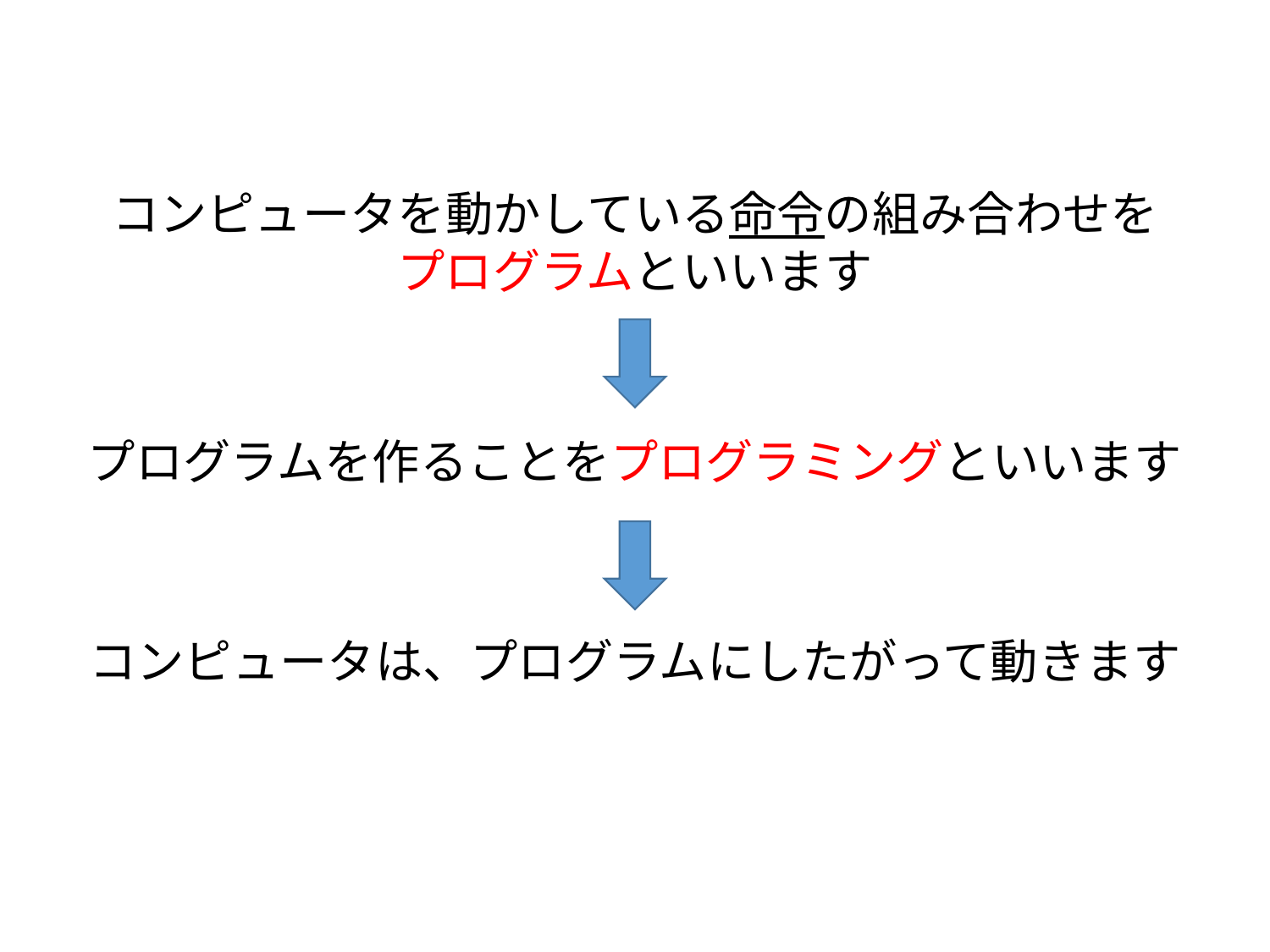

コンピュータを動かしている命令の組み合わせをプログラムといいます

プログラムを作ることをプログラミングといいます

コンピュータは、プログラムにしたがって動きます